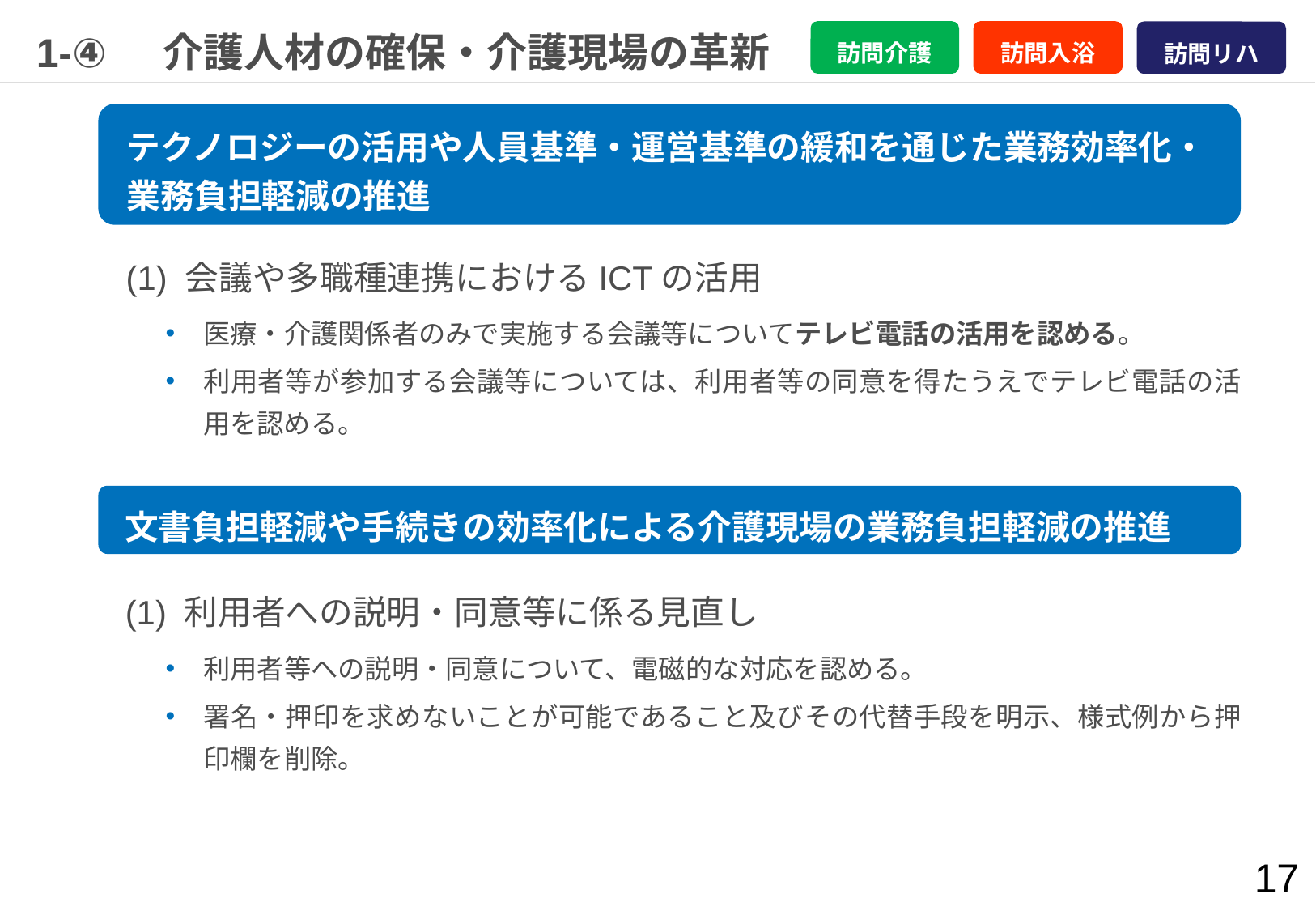

訪問入浴
訪問介護
訪問リハ
# 1-④　介護人材の確保・介護現場の革新
テクノロジーの活用や人員基準・運営基準の緩和を通じた業務効率化・業務負担軽減の推進
(1) 会議や多職種連携におけるICTの活用
医療・介護関係者のみで実施する会議等についてテレビ電話の活用を認める。
利用者等が参加する会議等については、利用者等の同意を得たうえでテレビ電話の活用を認める。
文書負担軽減や手続きの効率化による介護現場の業務負担軽減の推進
(1) 利用者への説明・同意等に係る見直し
利用者等への説明・同意について、電磁的な対応を認める。
署名・押印を求めないことが可能であること及びその代替手段を明示、様式例から押印欄を削除。
17